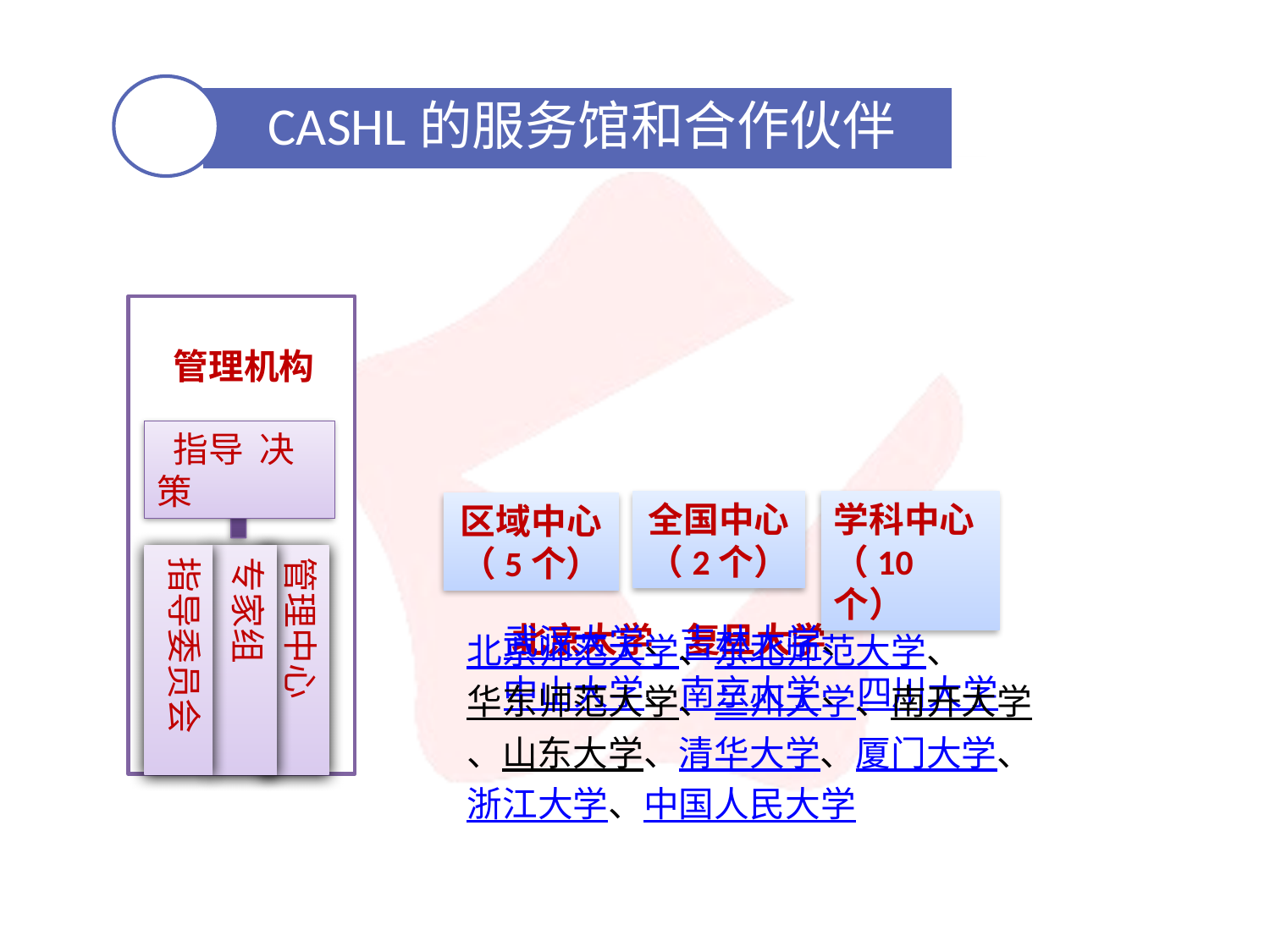

CASHL的服务馆和合作伙伴

   管理机构

 指导  决策

全国中心
（2个）
学科中心（10个）
区域中心
（5个）
指导委员会
专家组
管理中心
北京大学    复旦大学
武汉大学、吉林大学、
中山大学、南京大学、四川大学
北京师范大学、东北师范大学、华东师范大学、兰州大学、南开大学、山东大学、清华大学、厦门大学、浙江大学、中国人民大学